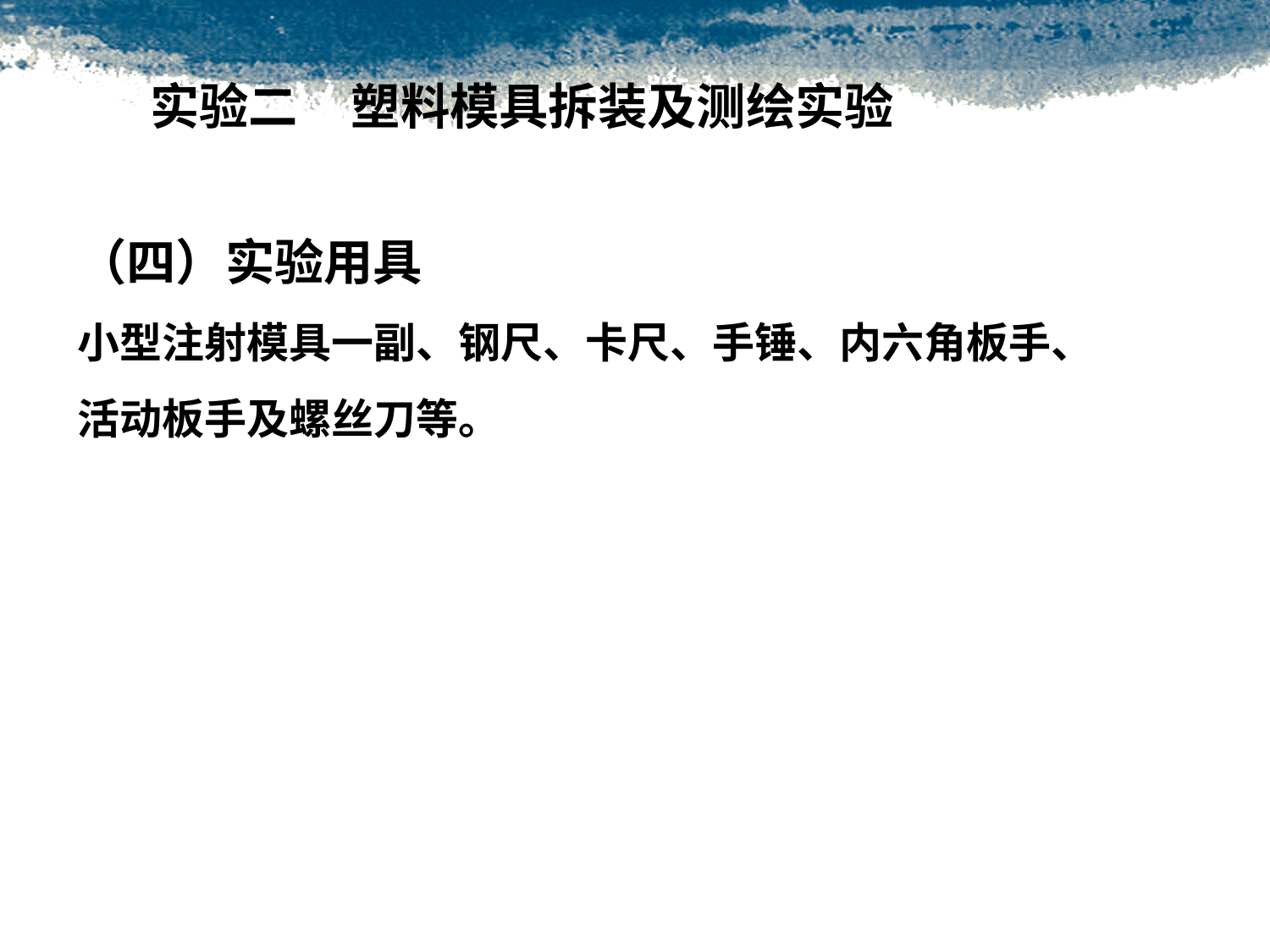

#
实验二	塑料模具拆装及测绘实验
（四）实验用具
小型注射模具一副、钢尺、卡尺、手锤、内六角板手、活动板手及螺丝刀等。